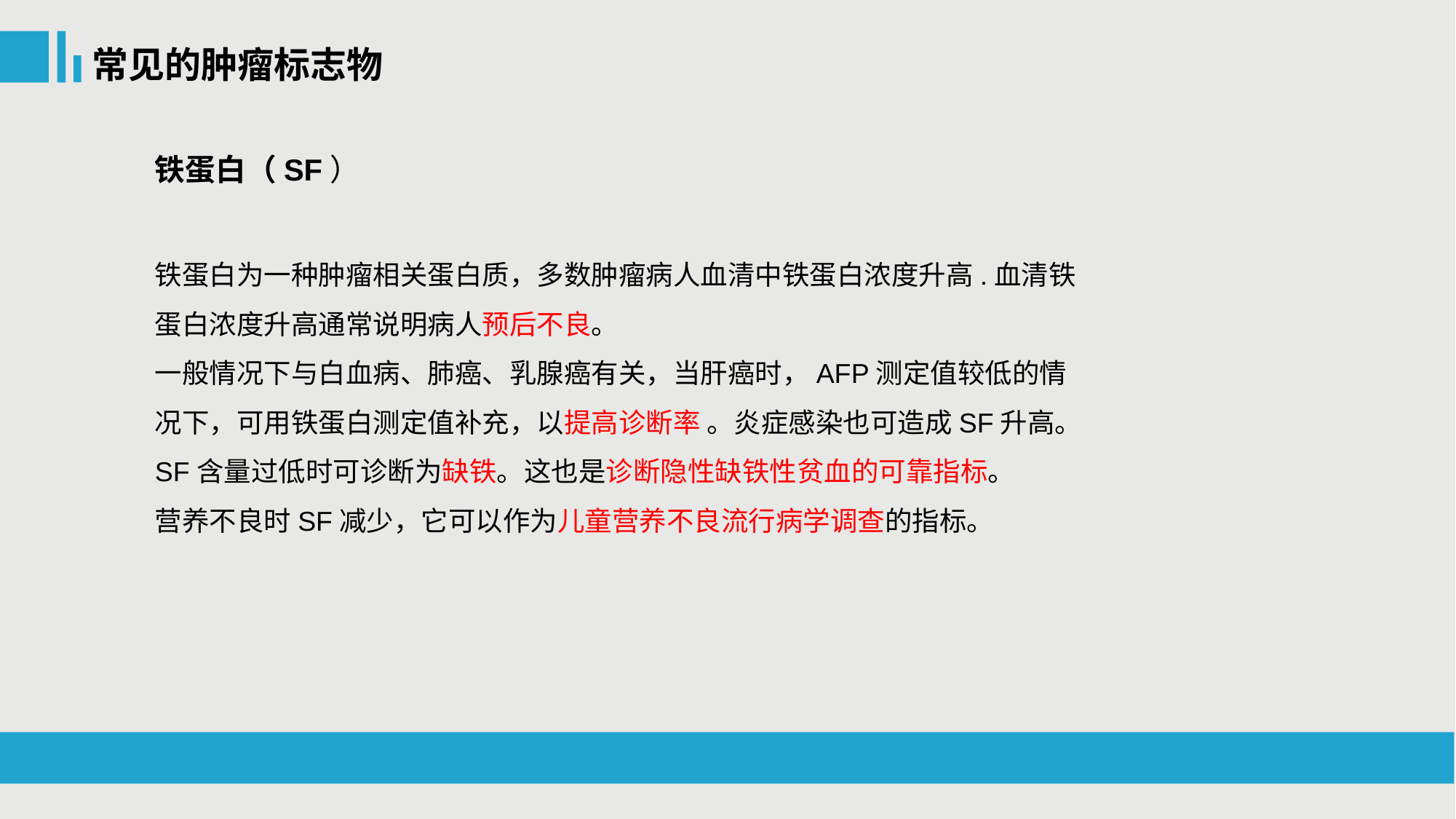

常见的肿瘤标志物

铁蛋白（SF）

铁蛋白为一种肿瘤相关蛋白质，多数肿瘤病人血清中铁蛋白浓度升高.血清铁蛋白浓度升高通常说明病人预后不良。
一般情况下与白血病、肺癌、乳腺癌有关，当肝癌时，AFP测定值较低的情况下，可用铁蛋白测定值补充，以提高诊断率 。炎症感染也可造成SF升高。
SF含量过低时可诊断为缺铁。这也是诊断隐性缺铁性贫血的可靠指标。
营养不良时SF减少，它可以作为儿童营养不良流行病学调查的指标。